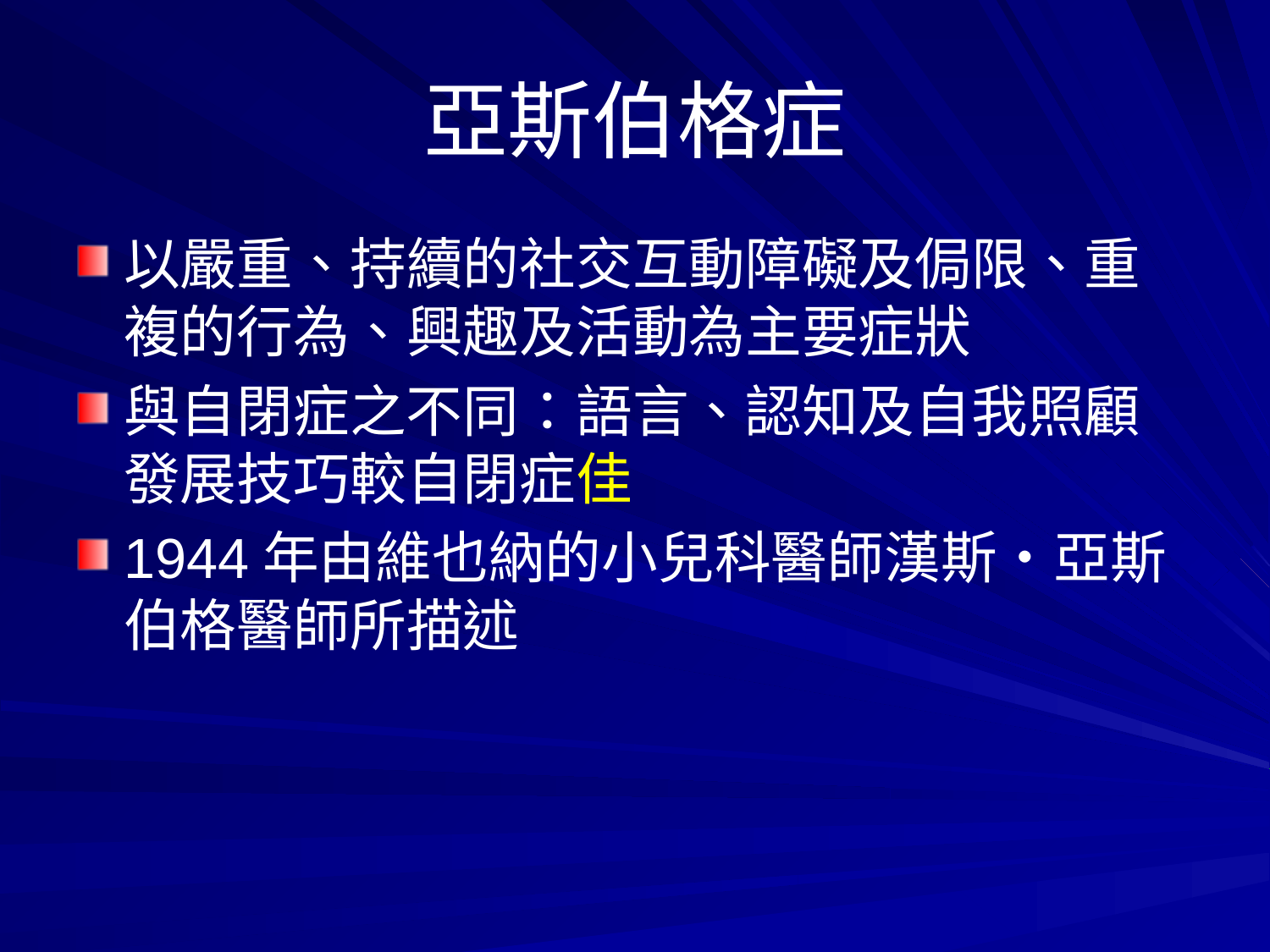

# 亞斯伯格症
以嚴重、持續的社交互動障礙及侷限、重複的行為、興趣及活動為主要症狀
與自閉症之不同：語言、認知及自我照顧發展技巧較自閉症佳
1944年由維也納的小兒科醫師漢斯•亞斯伯格醫師所描述